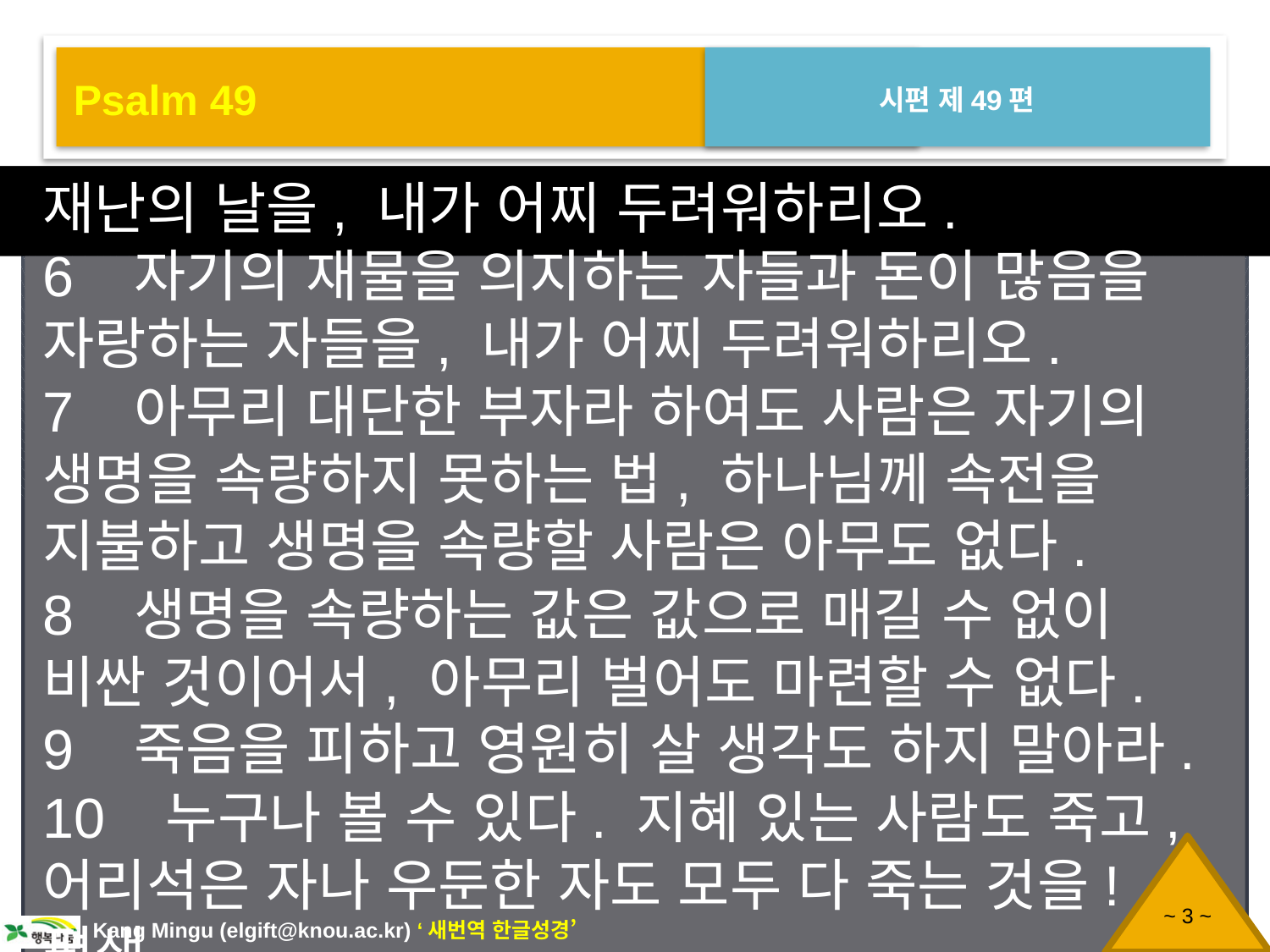

Psalm 49
시편 제49편
재난의 날을, 내가 어찌 두려워하리오.
6   자기의 재물을 의지하는 자들과 돈이 많음을 자랑하는 자들을, 내가 어찌 두려워하리오.
7   아무리 대단한 부자라 하여도 사람은 자기의 생명을 속량하지 못하는 법, 하나님께 속전을 지불하고 생명을 속량할 사람은 아무도 없다.
8   생명을 속량하는 값은 값으로 매길 수 없이 비싼 것이어서, 아무리 벌어도 마련할 수 없다.
9   죽음을 피하고 영원히 살 생각도 하지 말아라.
10   누구나 볼 수 있다. 지혜 있는 사람도 죽고, 어리석은 자나 우둔한 자도 모두 다 죽는 것을! 평생